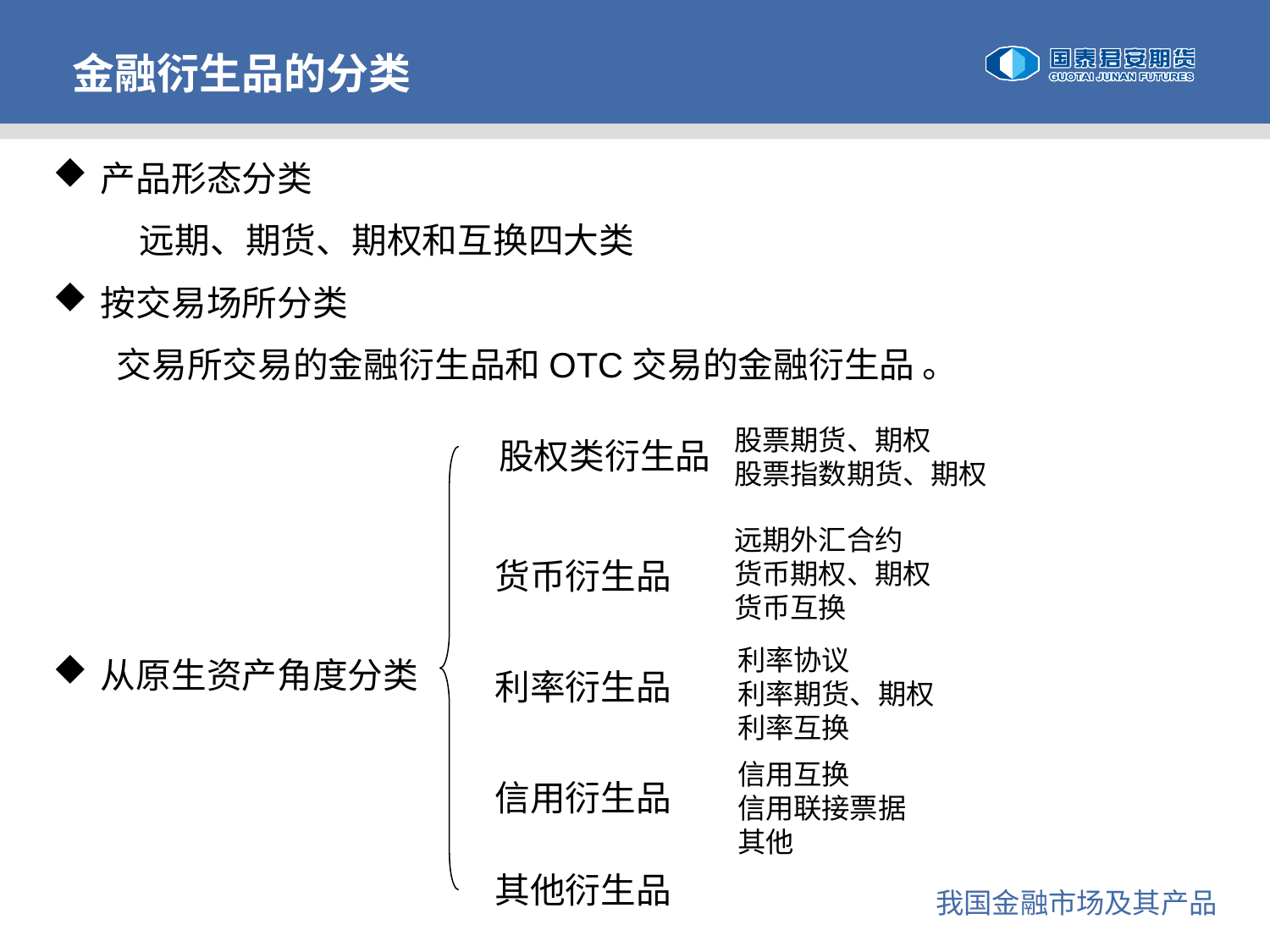

金融衍生品的分类
产品形态分类
          远期、期货、期权和互换四大类
按交易场所分类
交易所交易的金融衍生品和OTC交易的金融衍生品 。

从原生资产角度分类

股票期货、期权
股票指数期货、期权
股权类衍生品

货币衍生品
利率衍生品
信用衍生品
其他衍生品
远期外汇合约
货币期权、期权
货币互换
利率协议
利率期货、期权
利率互换
信用互换
信用联接票据
其他
我国金融市场及其产品